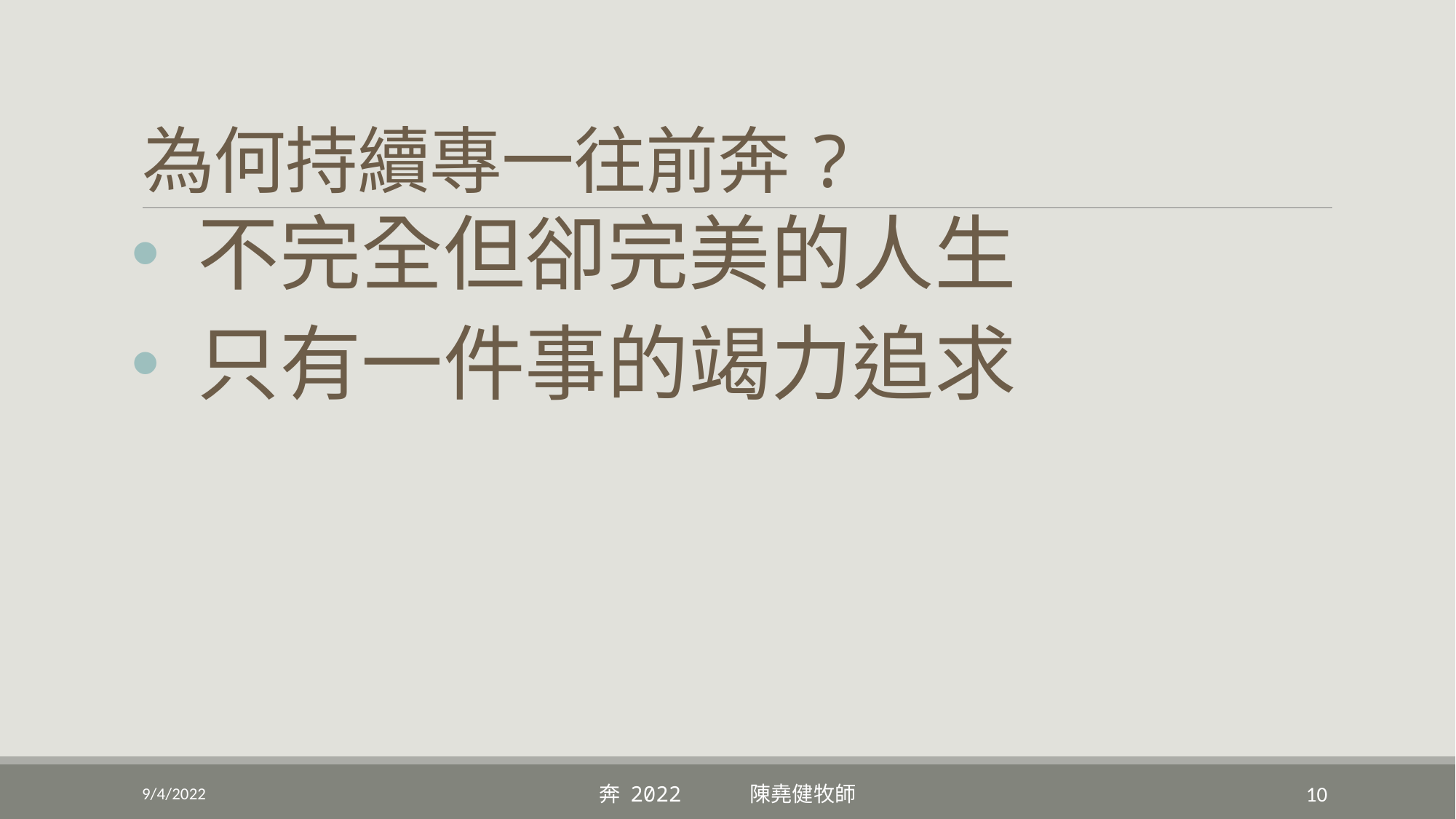

# 為何持續專一往前奔?
 不完全但卻完美的人生
 只有一件事的竭力追求
9/4/2022
奔 2022     陳堯健牧師
10